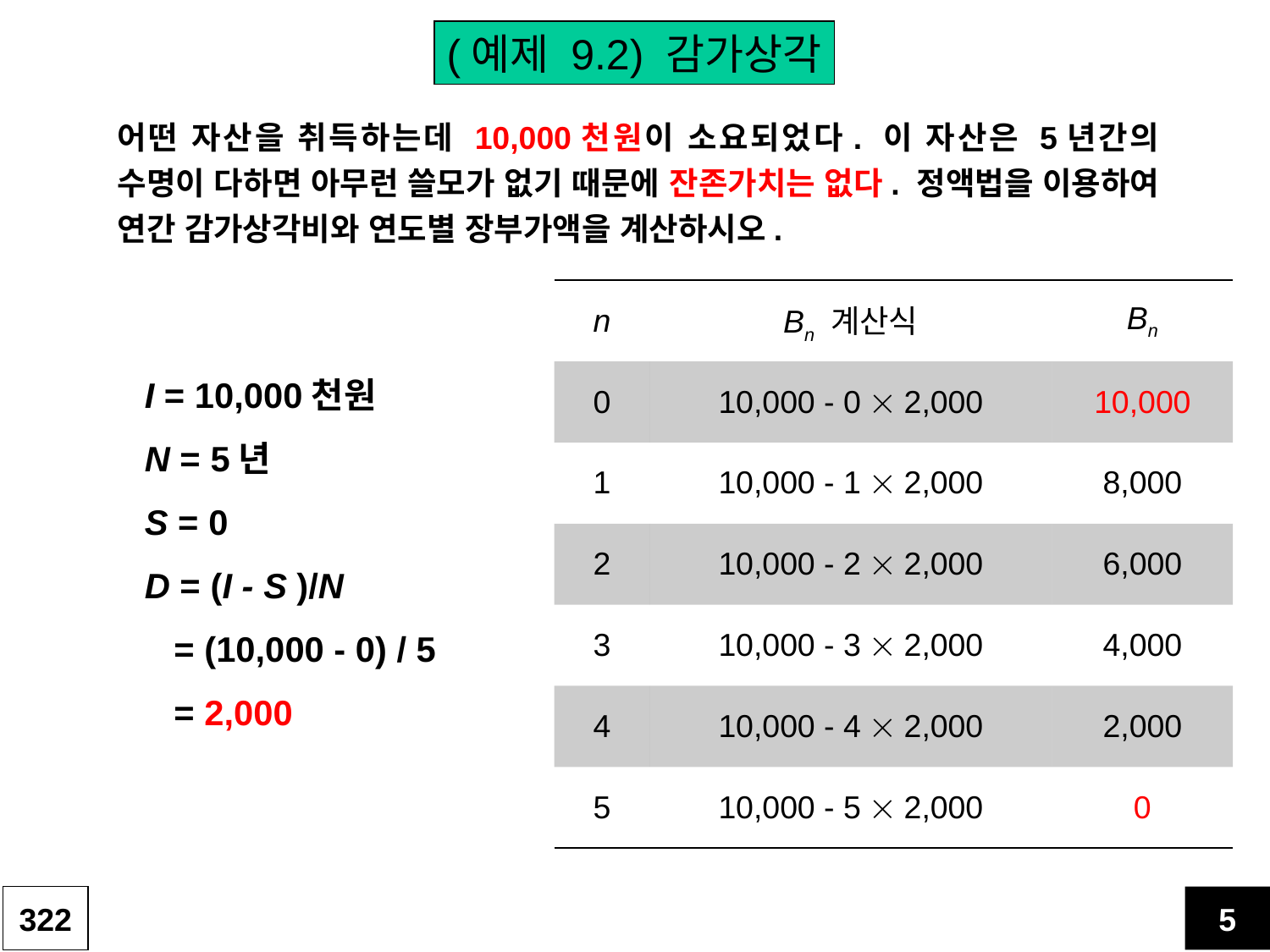

(예제 9.2) 감가상각
어떤 자산을 취득하는데 10,000천원이 소요되었다. 이 자산은 5년간의 수명이 다하면 아무런 쓸모가 없기 때문에 잔존가치는 없다. 정액법을 이용하여 연간 감가상각비와 연도별 장부가액을 계산하시오.
| n | Bn 계산식 | Bn |
| --- | --- | --- |
| 0 | 10,000 - 0 × 2,000 | 10,000 |
| 1 | 10,000 - 1 × 2,000 | 8,000 |
| 2 | 10,000 - 2 × 2,000 | 6,000 |
| 3 | 10,000 - 3 × 2,000 | 4,000 |
| 4 | 10,000 - 4 × 2,000 | 2,000 |
| 5 | 10,000 - 5 × 2,000 | 0 |
I = 10,000천원
N = 5년
S = 0
D = (I - S )/N
   = (10,000 - 0) / 5
   = 2,000
322
5